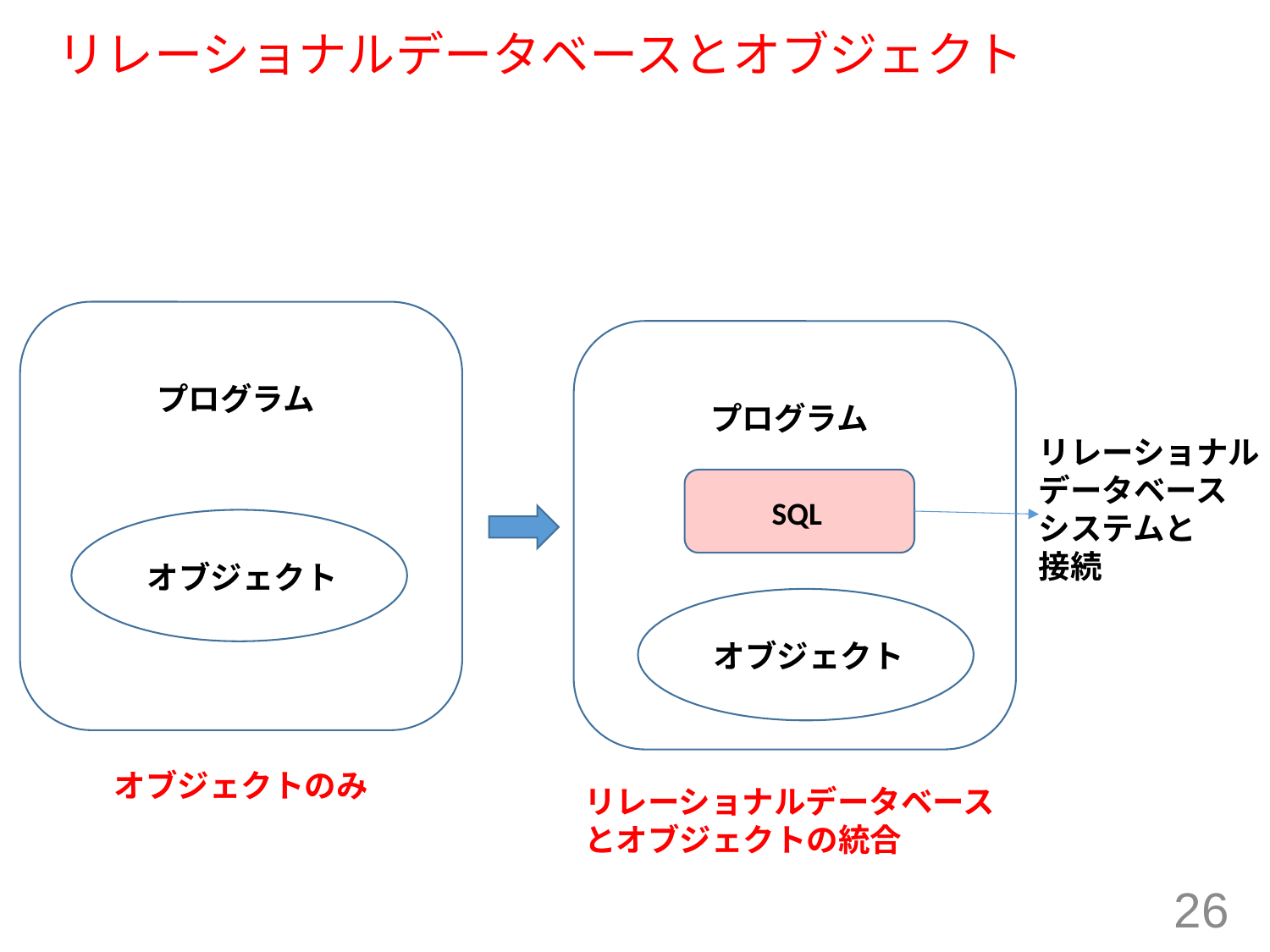

# リレーショナルデータベースとオブジェクト

プログラム
プログラム
リレーショナル
データベース
システムと
接続

SQL

オブジェクト

オブジェクト
オブジェクトのみ
リレーショナルデータベース
とオブジェクトの統合
26